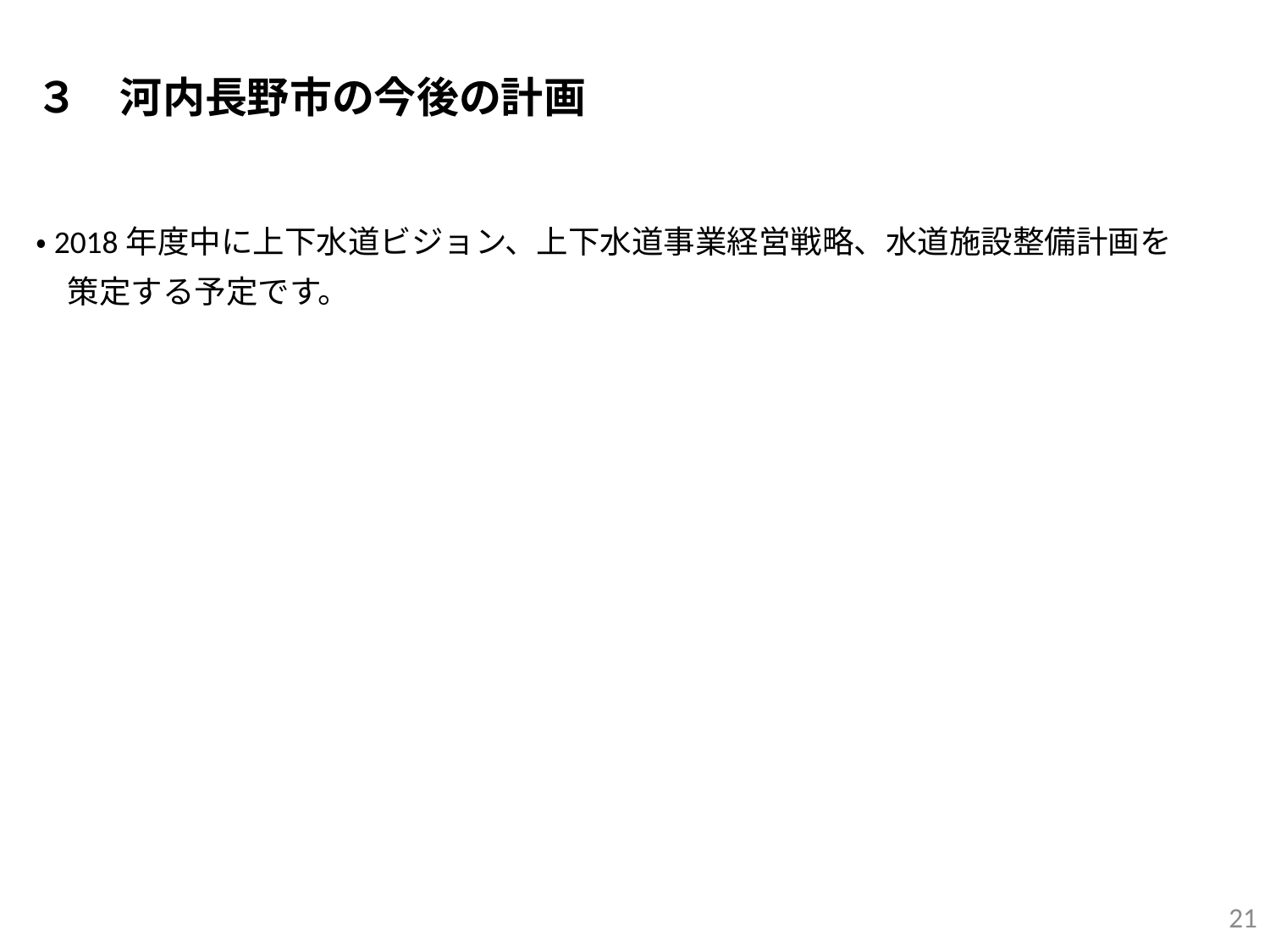

３　河内長野市の今後の計画

・2018年度中に上下水道ビジョン、上下水道事業経営戦略、水道施設整備計画を
　策定する予定です。

21